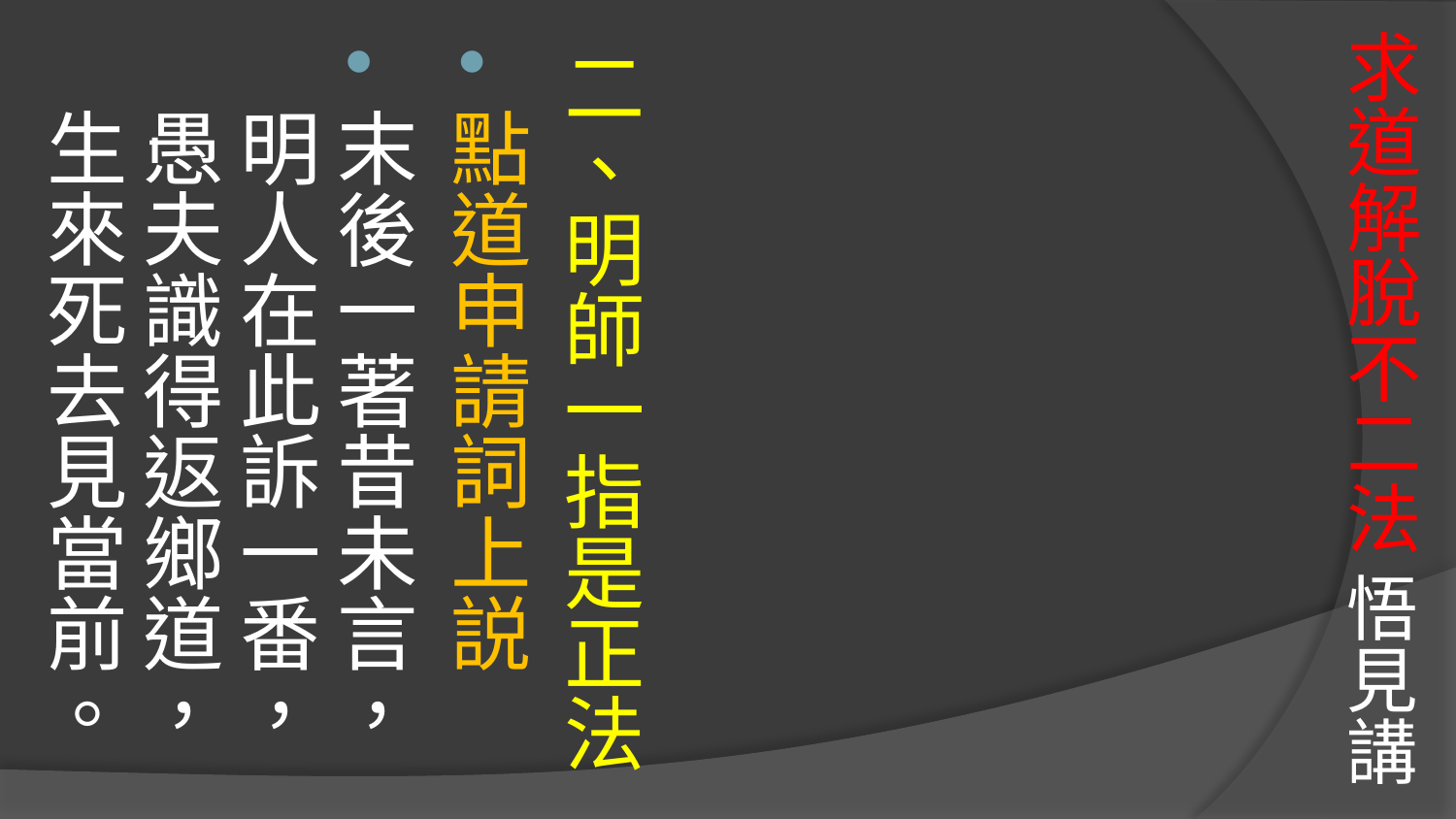

# 求道解脫不二法 悟見講
二、明師一指是正法
點道申請詞上説
末後一著昔未言，明人在此訴一番，
愚夫識得返鄉道，生來死去見當前。